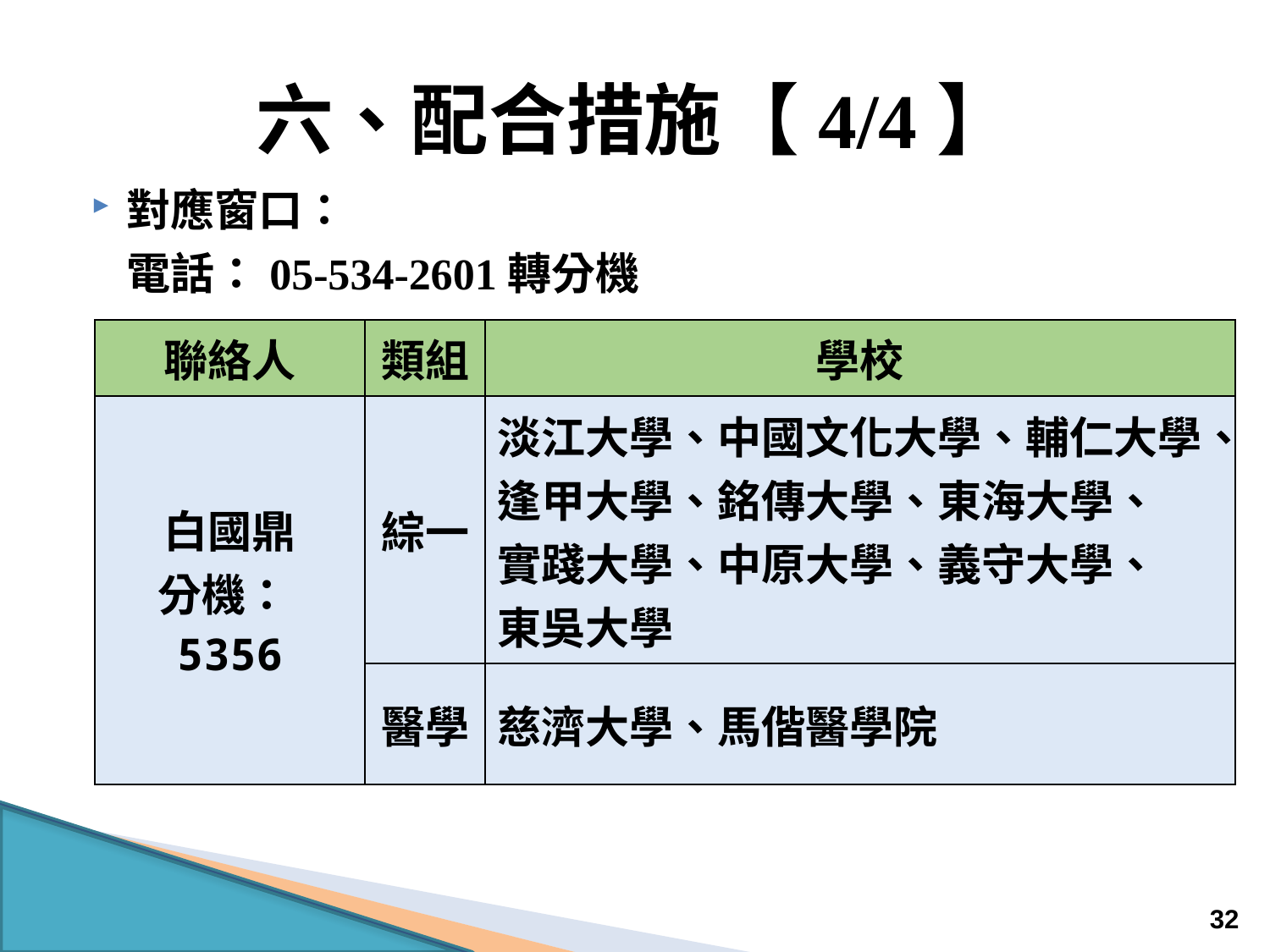

# 六、配合措施【4/4】
對應窗口：
電話：05-534-2601轉分機

| 聯絡人 | 類組 | 學校 |
| --- | --- | --- |
| 白國鼎 分機：5356 | 綜一 | 淡江大學、中國文化大學、輔仁大學、逢甲大學、銘傳大學、東海大學、 實踐大學、中原大學、義守大學、 東吳大學 |
|  | 醫學 | 慈濟大學、馬偕醫學院 |
32